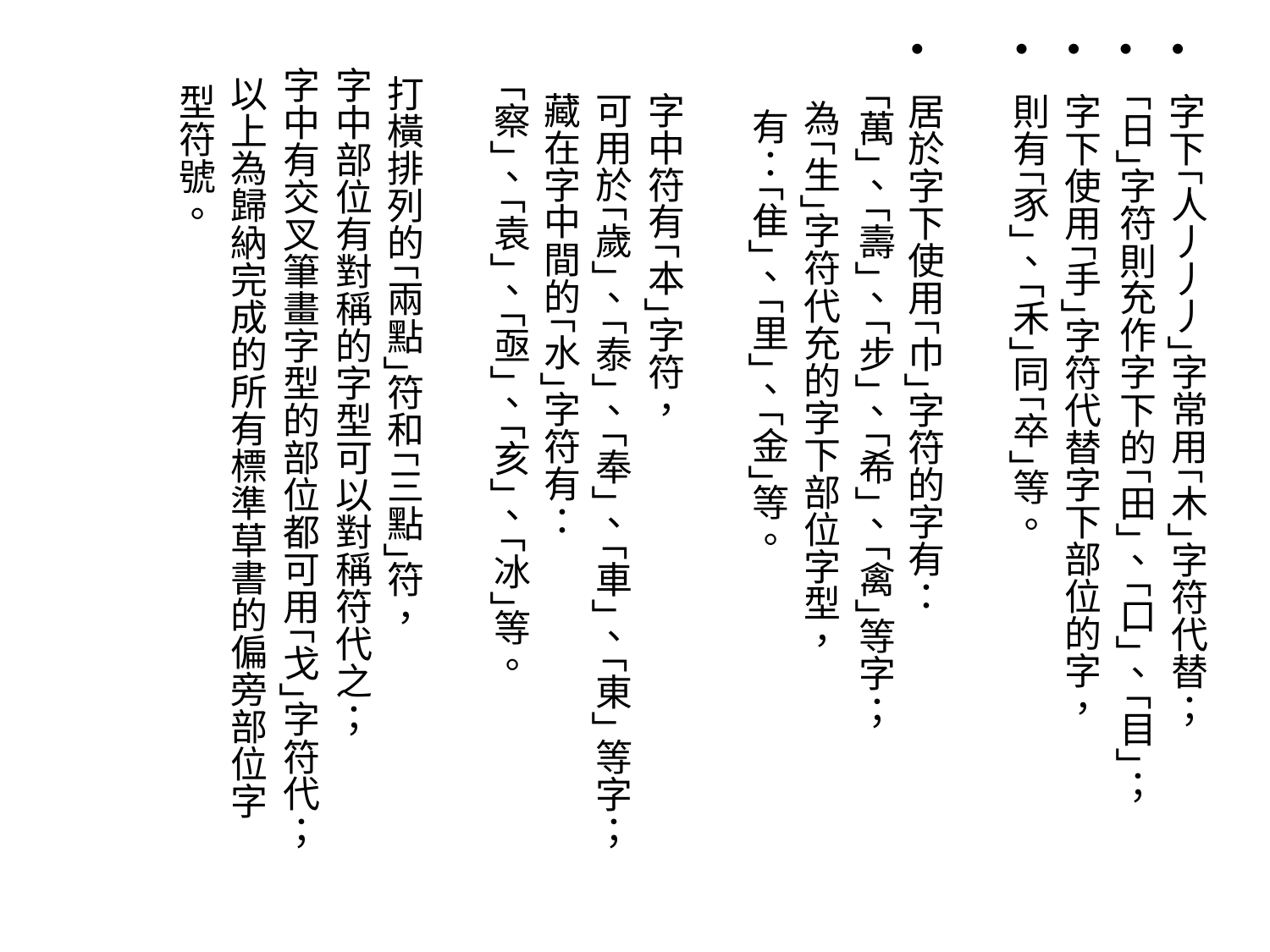

字下｢人丿丿丿｣字常用｢木｣字符代替；
｢日｣字符則充作字下的｢田｣、｢口｣、｢目｣；
字下使用｢手｣字符代替字下部位的字，
則有｢豕｣、｢禾｣同｢卒｣等。

居於字下使用｢巾｣字符的字有：
    ｢萬｣、｢壽｣、｢步｣、｢希｣、｢禽｣等字；
     為｢生｣字符代充的字下部位字型，
      有：｢隹｣、｢里｣、｢金｣等。

    字中符有｢本｣字符，
    可用於｢歲｣、｢泰｣、｢奉｣、｢車｣、｢東｣ 等字；
    藏在字中間的｢水｣字符有：
   ｢察｣、｢袁｣、｢亟｣、｢亥｣、｢冰｣等。

  打橫排列的｢兩點｣符和｢三點｣符，
 字中部位有對稱的字型可以對稱符代之；
 字中有交叉筆畫字型的部位都可用｢戈｣字符代；
  以上為歸納完成的所有標準草書的偏旁部位字
   型符號。

#